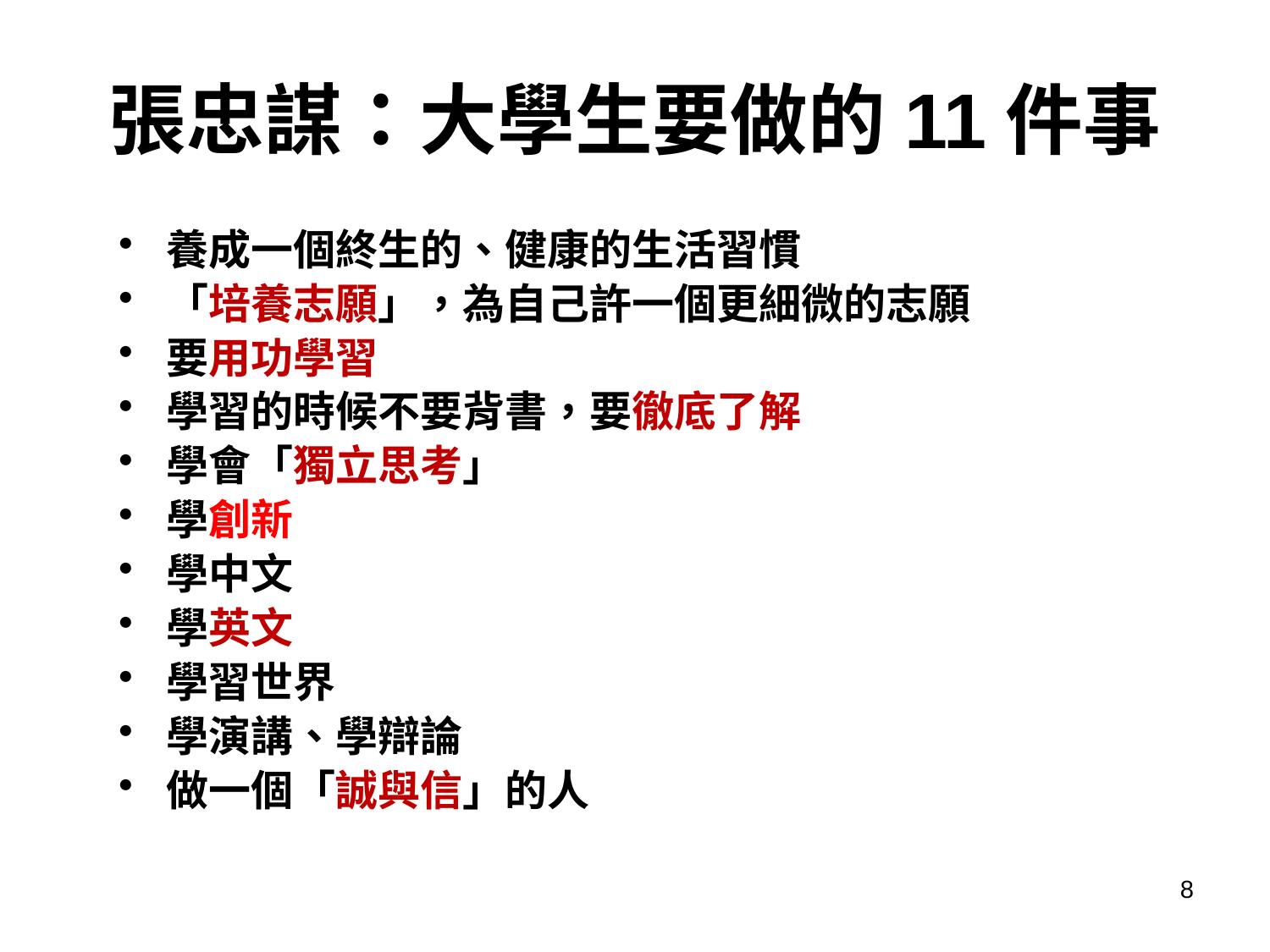

# 張忠謀：大學生要做的11件事
養成一個終生的、健康的生活習慣
「培養志願」，為自己許一個更細微的志願
要用功學習
學習的時候不要背書，要徹底了解
學會「獨立思考」
學創新
學中文
學英文
學習世界
學演講、學辯論
做一個「誠與信」的人
8